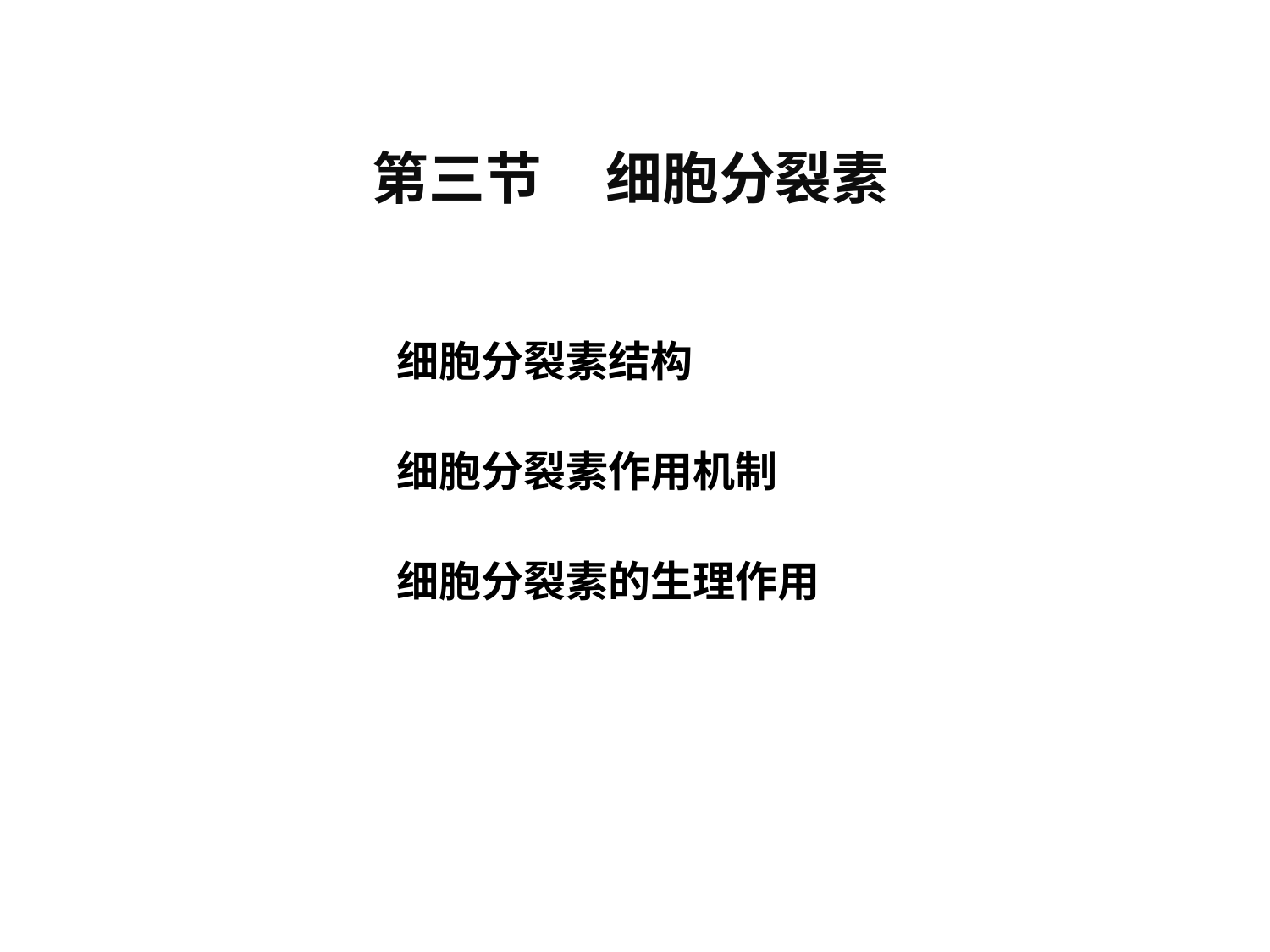

# 第三节     细胞分裂素
  细胞分裂素结构
  细胞分裂素作用机制
  细胞分裂素的生理作用